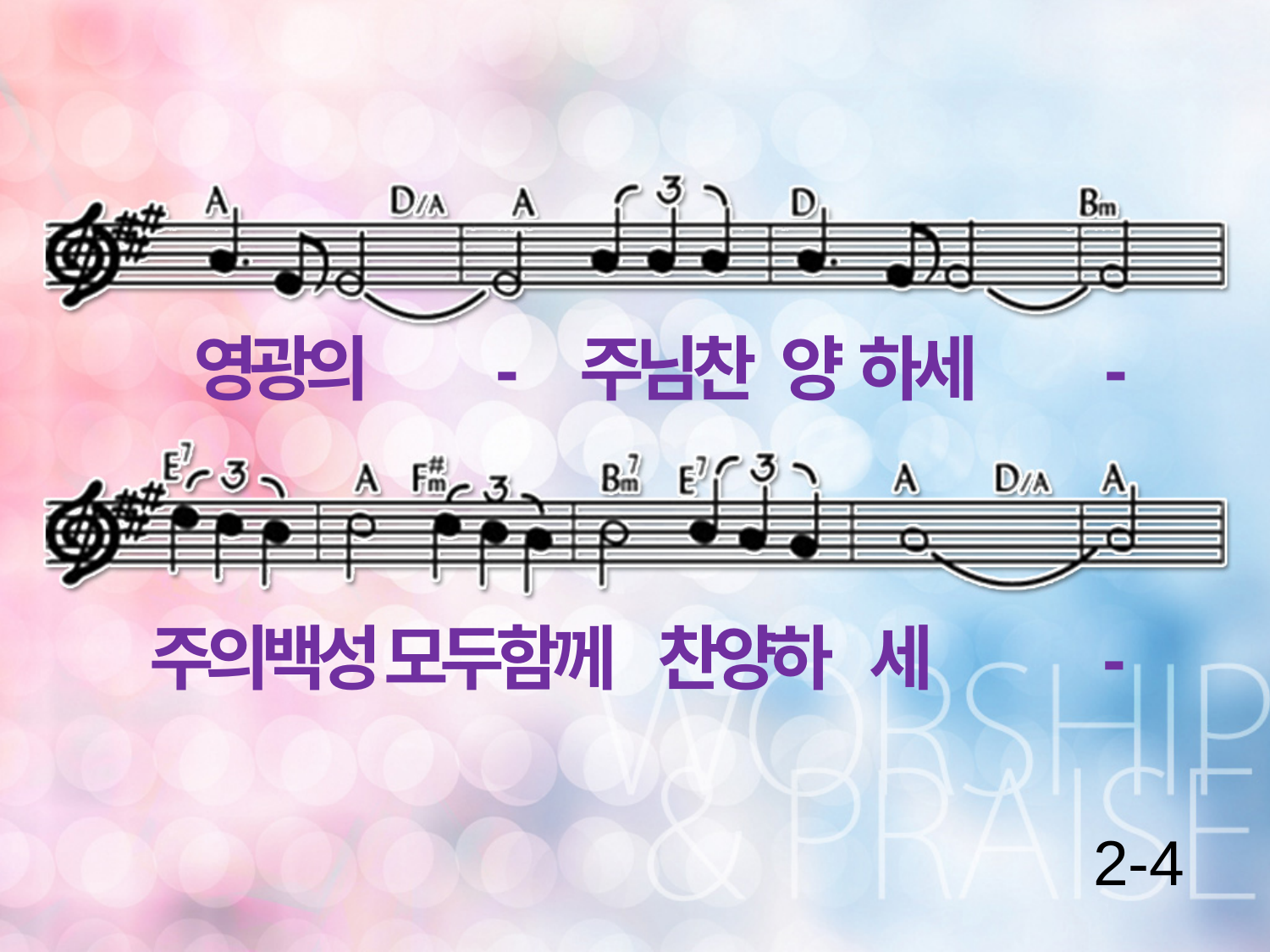

영광의          -    주님찬   양  하세          -
주의백성 모두함께 	찬양하    세              -
2-4